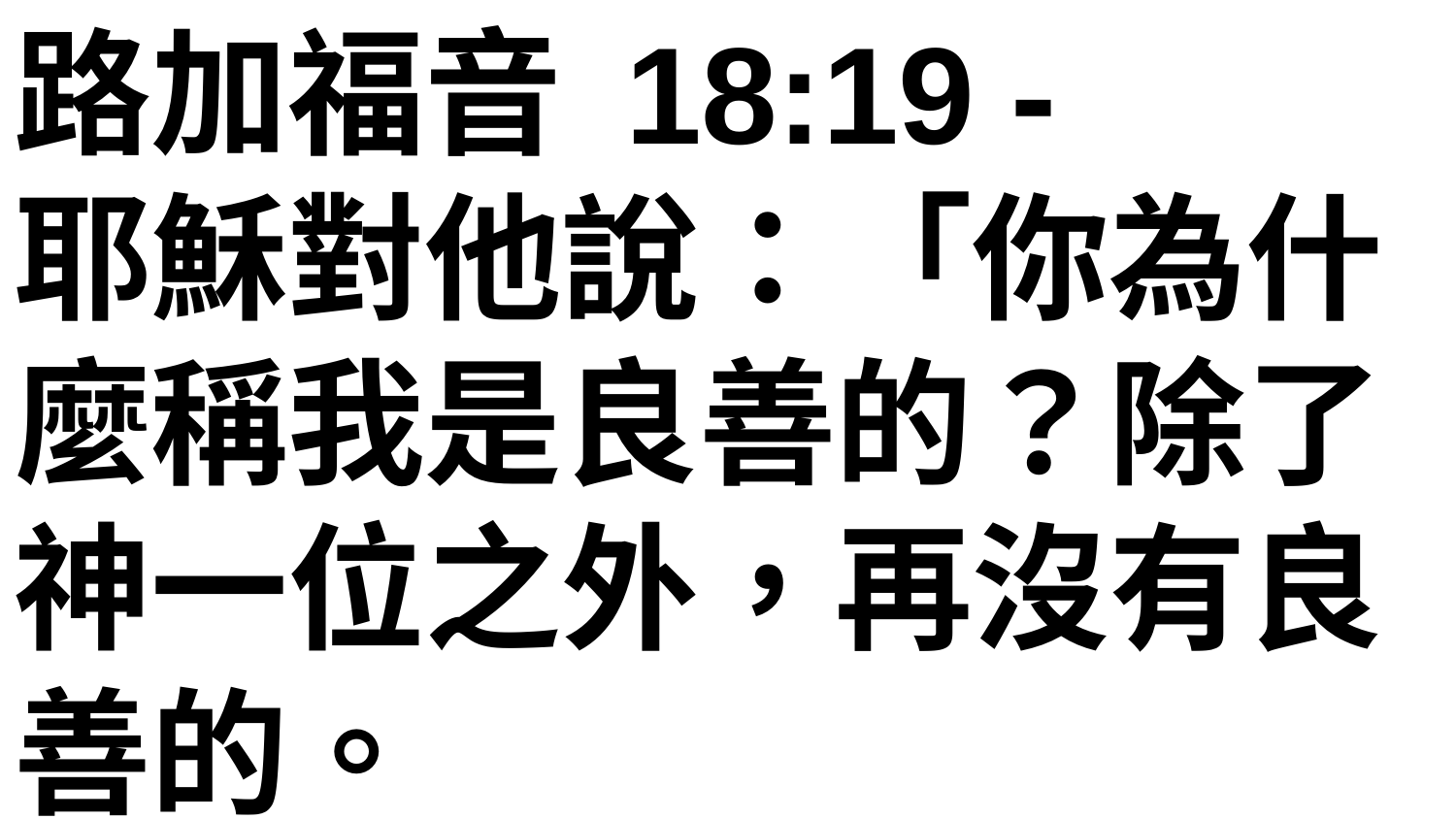

路加福音 18:19 -
耶穌對他說：「你為什麼稱我是良善的？除了神一位之外，再沒有良善的。